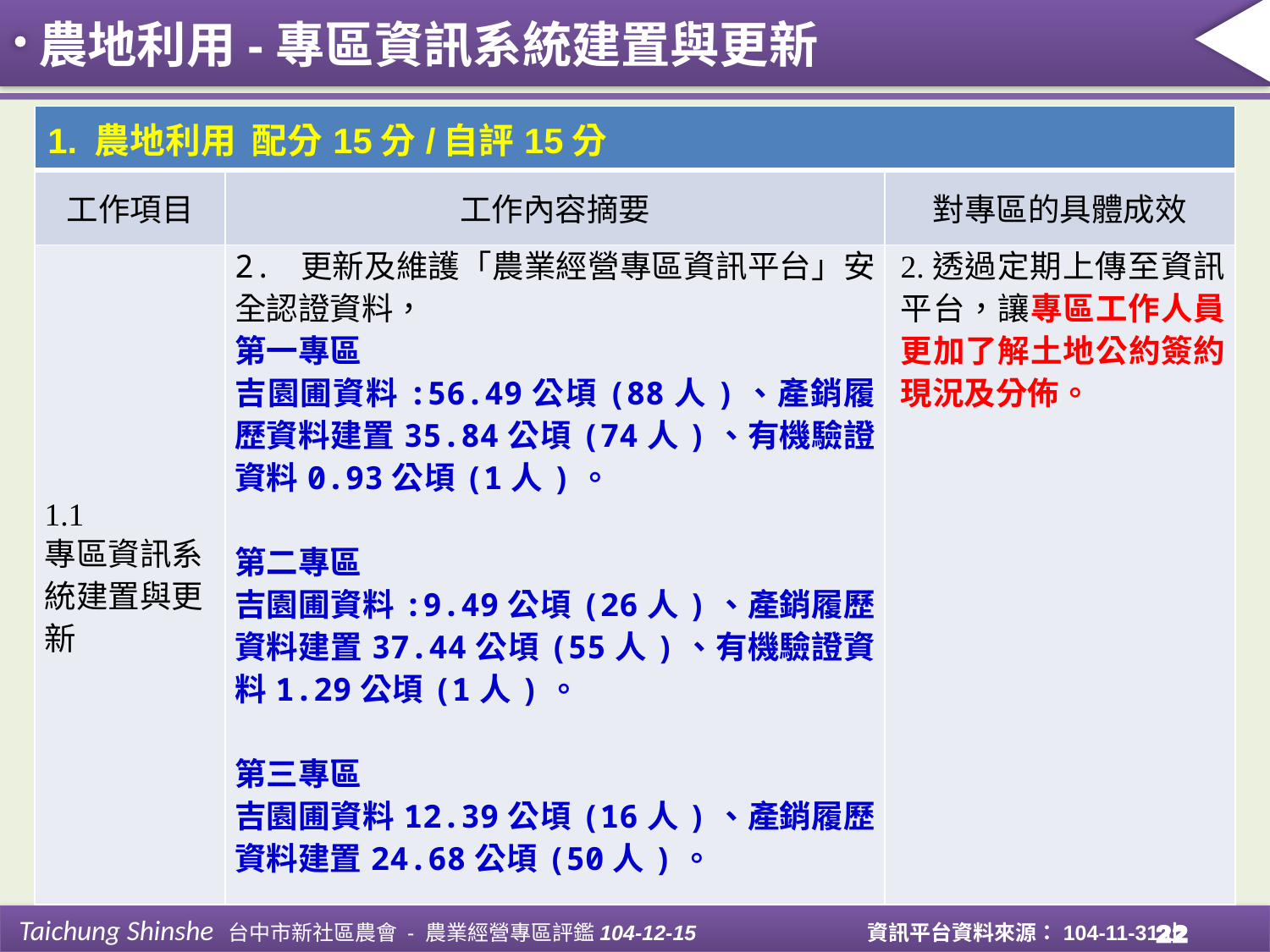

農地利用-專區資訊系統建置與更新

| 1. 農地利用 配分15分/自評15分 |  |  |
| --- | --- | --- |
| 工作項目 | 工作內容摘要 | 對專區的具體成效 |
| 1.1 專區資訊系統建置與更新 | 2. 更新及維護「農業經營專區資訊平台」安全認證資料， 第一專區 吉園圃資料:56.49公頃(88人)、產銷履歷資料建置35.84公頃(74人)、有機驗證資料0.93公頃(1人)。 第二專區 吉園圃資料:9.49公頃(26人)、產銷履歷資料建置37.44公頃(55人)、有機驗證資料1.29公頃(1人)。 第三專區 吉園圃資料12.39公頃(16人)、產銷履歷資料建置24.68公頃(50人)。 | 2.透過定期上傳至資訊平台，讓專區工作人員更加了解土地公約簽約現況及分佈。 |